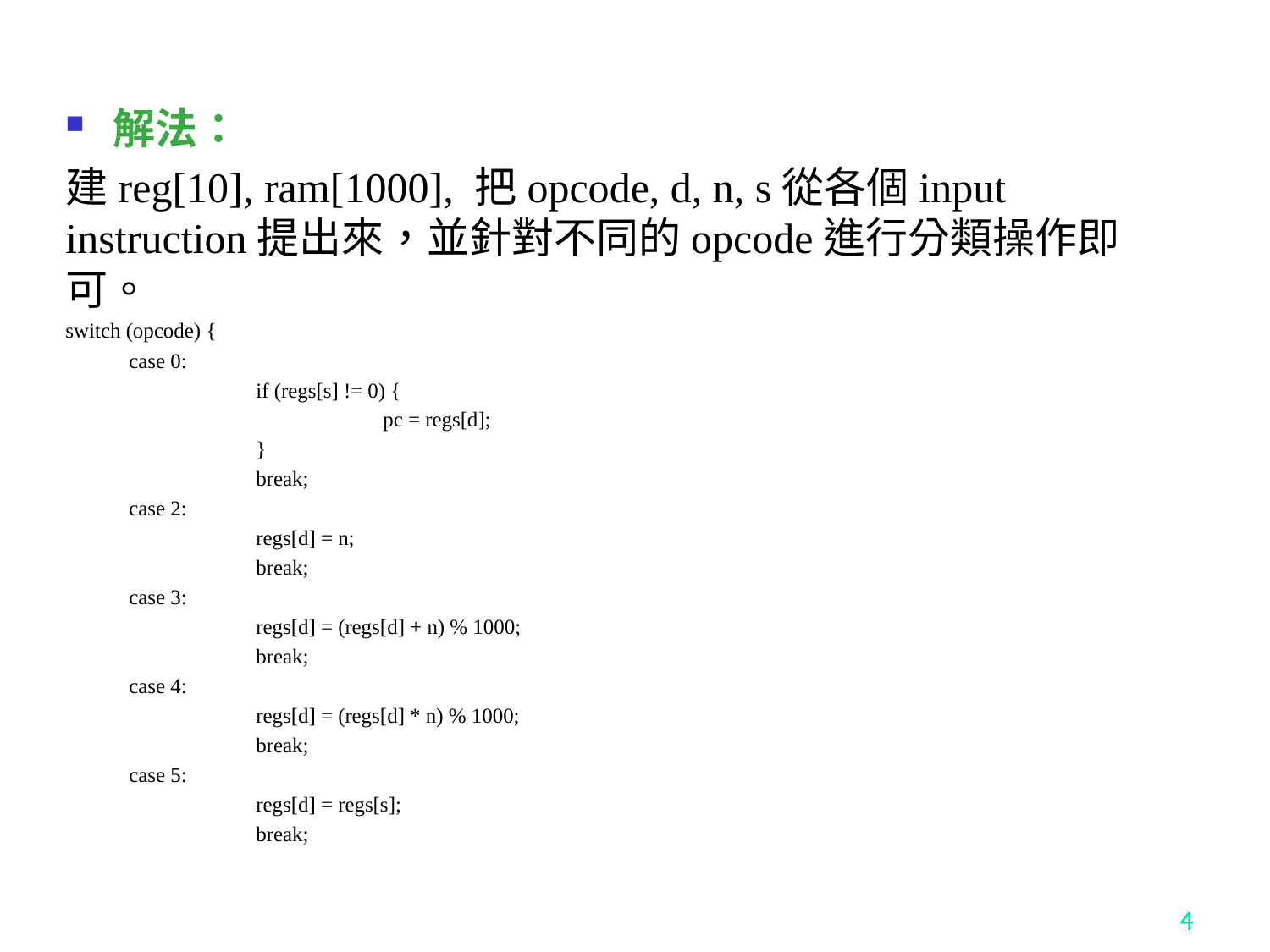

解法：
建reg[10], ram[1000], 把opcode, d, n, s從各個input instruction提出來，並針對不同的opcode進行分類操作即可。
switch (opcode) {
case 0:
	if (regs[s] != 0) {
		pc = regs[d];
	}
	break;
case 2:
	regs[d] = n;
	break;
case 3:
	regs[d] = (regs[d] + n) % 1000;
	break;
case 4:
	regs[d] = (regs[d] * n) % 1000;
	break;
case 5:
	regs[d] = regs[s];
	break;

4